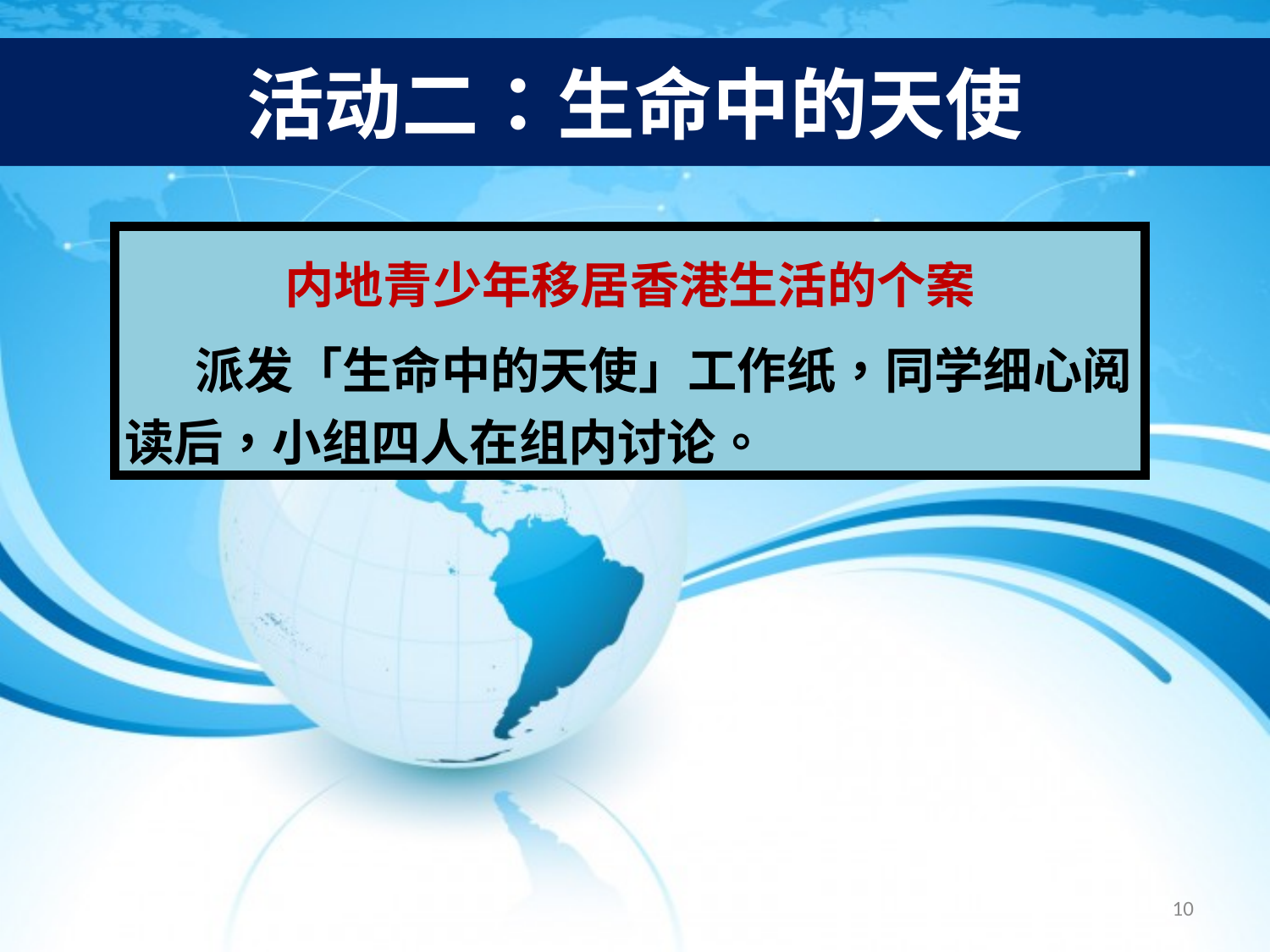

# 活动二：生命中的天使
| 内地青少年移居香港生活的个案 派发「生命中的天使」工作纸，同学细心阅读后，小组四人在组内讨论。 |
| --- |
10